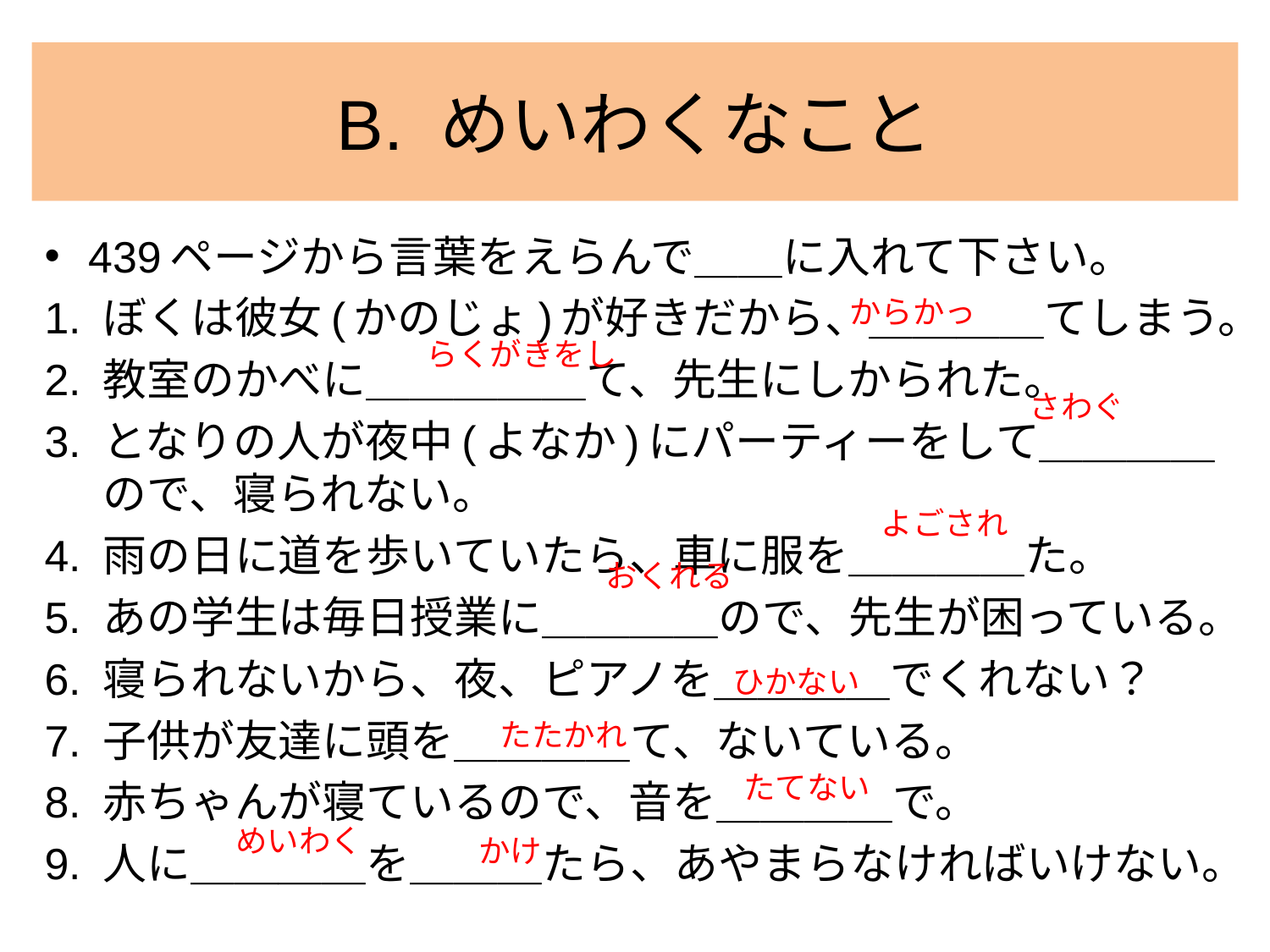

# B. めいわくなこと
439ページから言葉をえらんで＿＿に入れて下さい。
ぼくは彼女(かのじょ)が好きだから、＿＿＿＿てしまう。
教室のかべに＿＿＿＿＿て、先生にしかられた。
となりの人が夜中(よなか)にパーティーをして＿＿＿＿ので、寝られない。
雨の日に道を歩いていたら、車に服を＿＿＿＿た。
あの学生は毎日授業に＿＿＿＿ので、先生が困っている。
寝られないから、夜、ピアノを＿＿＿＿でくれない？
子供が友達に頭を＿＿＿＿て、ないている。
赤ちゃんが寝ているので、音を＿＿＿＿で。
人に＿＿＿＿を＿＿＿たら、あやまらなければいけない。
からかっ
らくがきをし
さわぐ
よごされ
おくれる
ひかない
たたかれ
たてない
めいわく
かけ